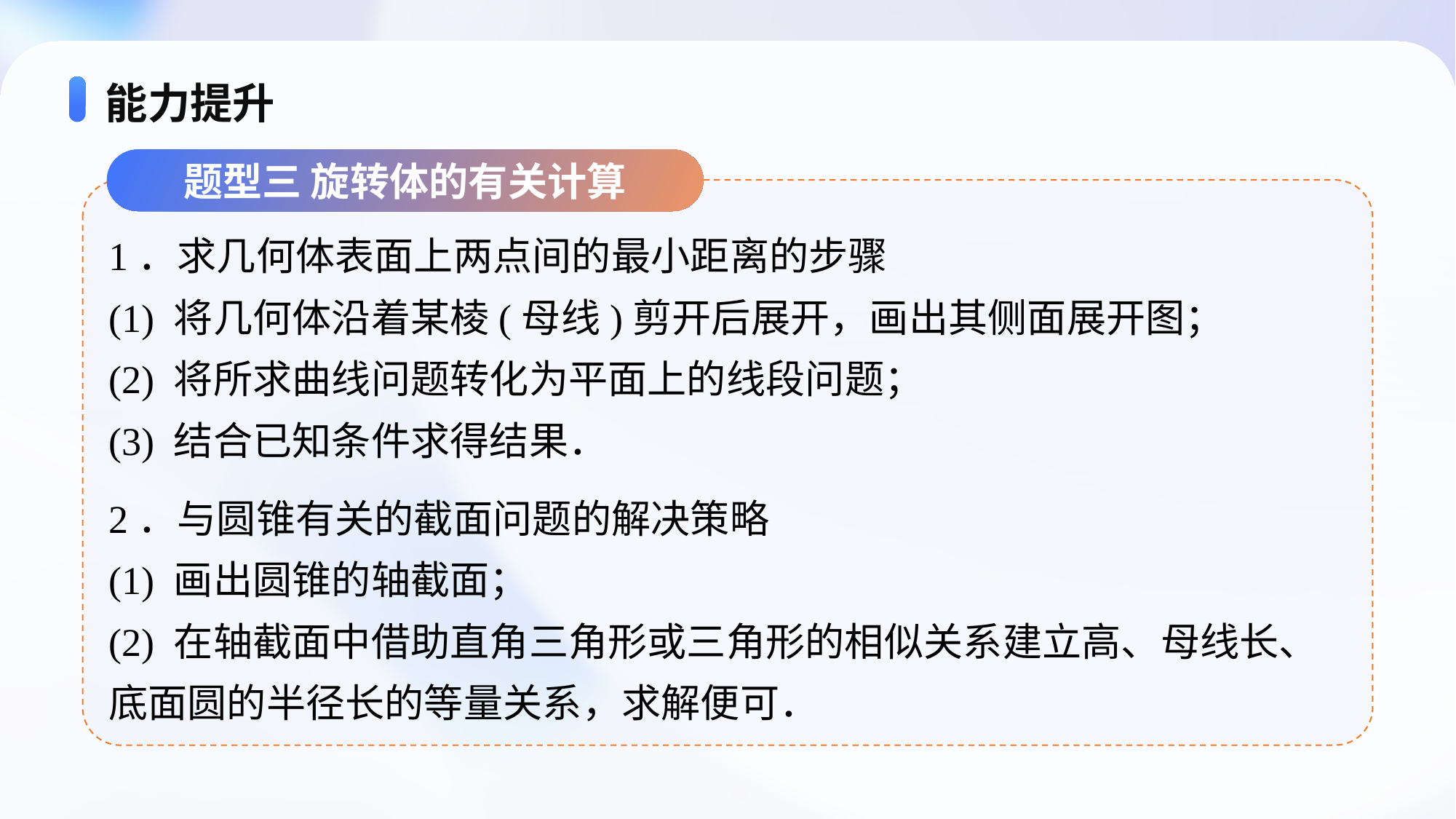

# 能力提升
题型三 旋转体的有关计算

1．求几何体表面上两点间的最小距离的步骤
(1) 将几何体沿着某棱(母线)剪开后展开，画出其侧面展开图；
(2) 将所求曲线问题转化为平面上的线段问题；
(3) 结合已知条件求得结果．

2．与圆锥有关的截面问题的解决策略
(1) 画出圆锥的轴截面；
(2) 在轴截面中借助直角三角形或三角形的相似关系建立高、母线长、底面圆的半径长的等量关系，求解便可．